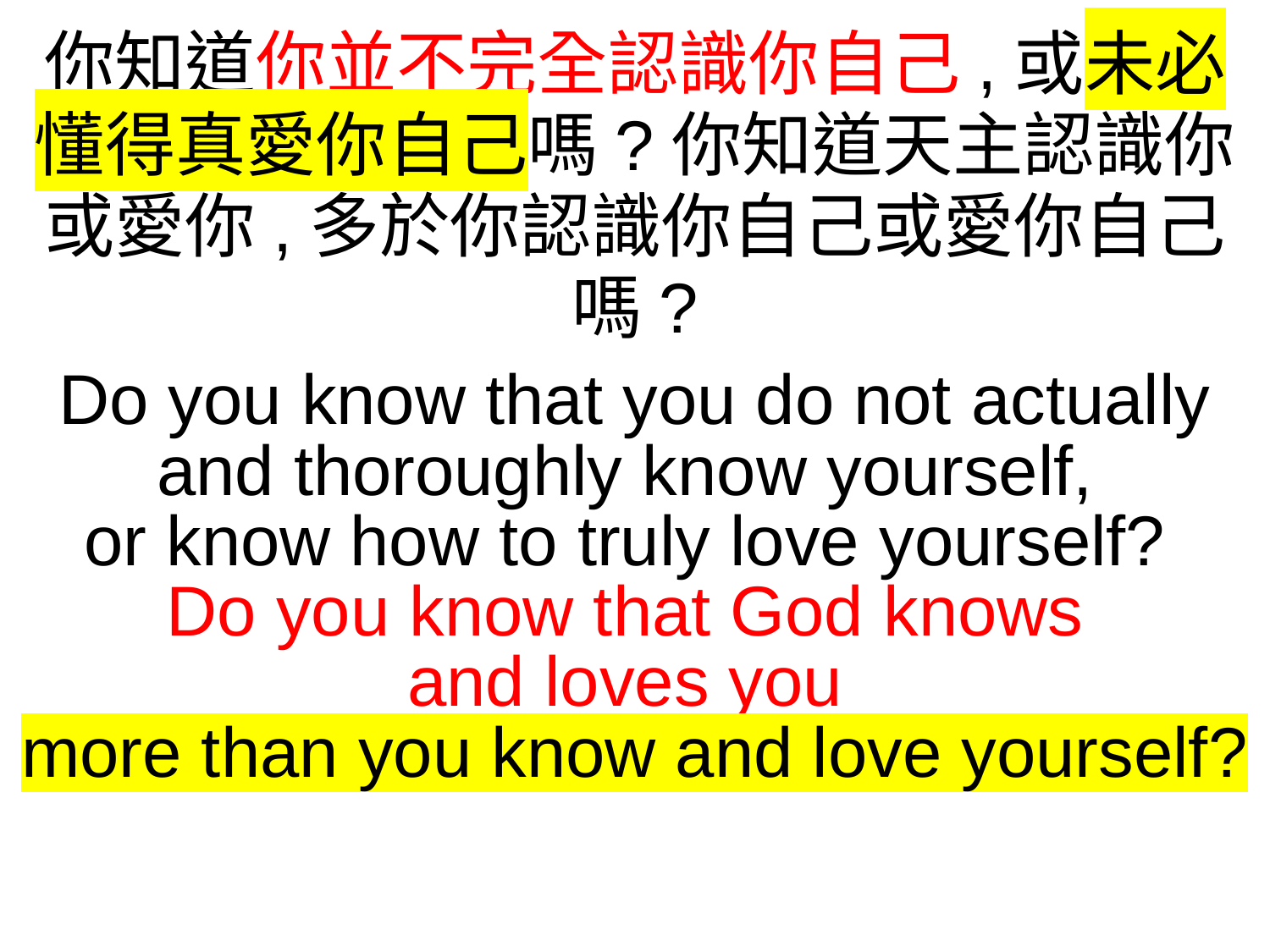

你知道你並不完全認識你自己,或未必懂得真愛你自己嗎?你知道天主認識你或愛你,多於你認識你自己或愛你自己嗎?
Do you know that you do not actually and thoroughly know yourself,
or know how to truly love yourself?
Do you know that God knows
and loves you
more than you know and love yourself?